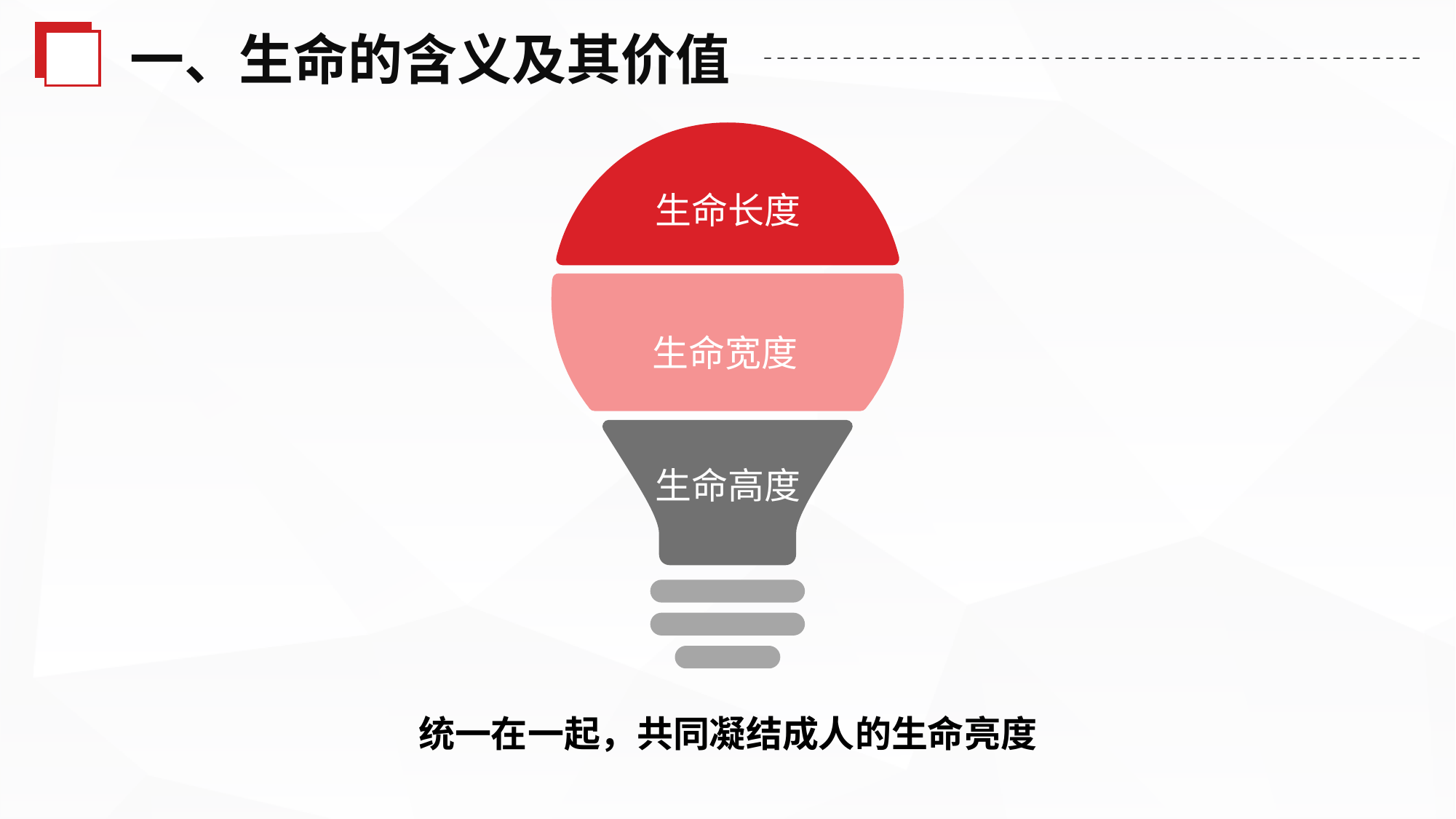

一、生命的含义及其价值

生命长度
生命宽度
生命高度
统一在一起，共同凝结成人的生命亮度